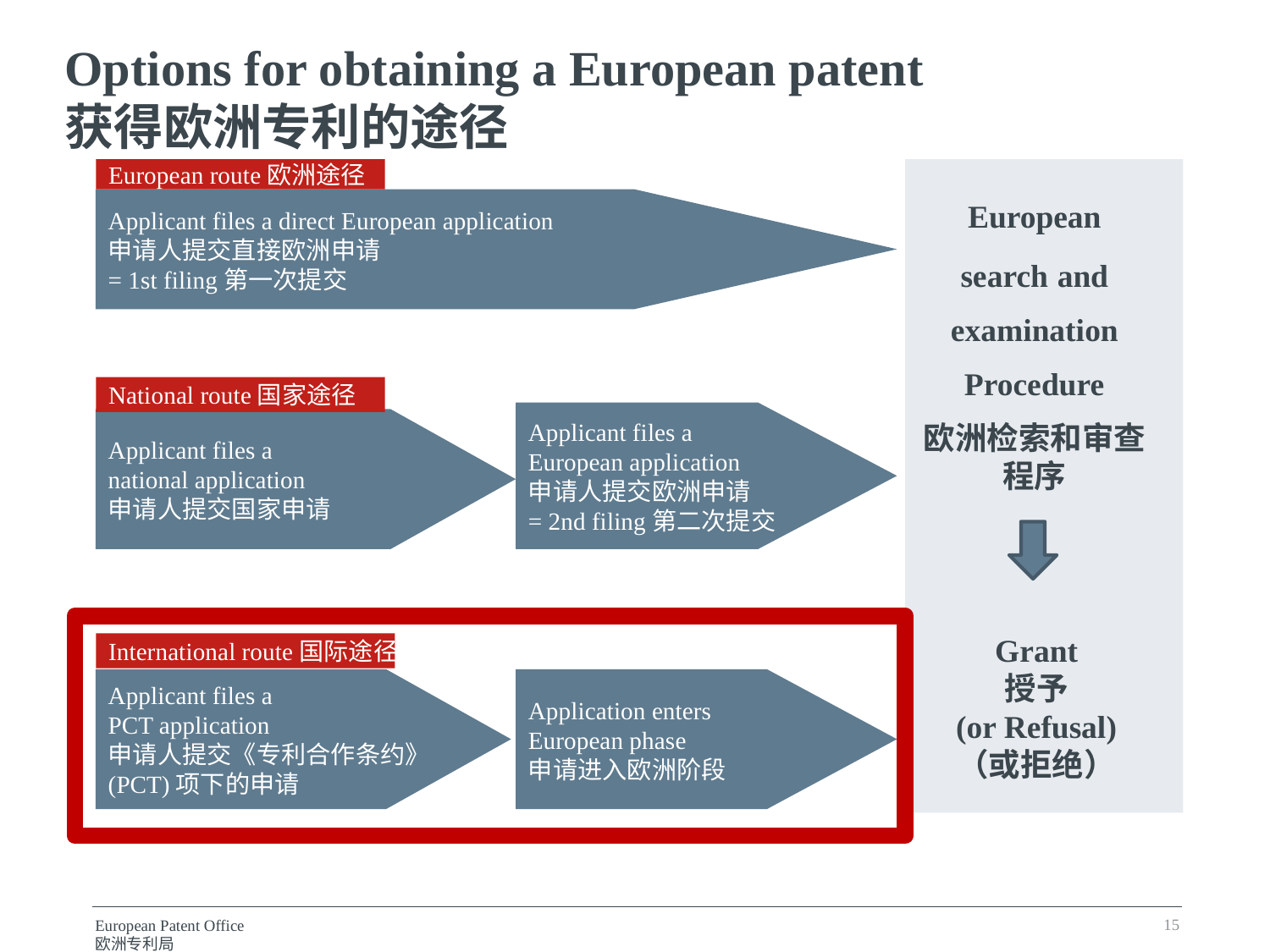

Options for obtaining a European patent
获得欧洲专利的途径
European route欧洲途径

Applicant files a direct European application
申请人提交直接欧洲申请
= 1st filing第一次提交
European
search and
examination
Procedure
欧洲检索和审查程序
National route国家途径
Applicant files a
European application
申请人提交欧洲申请
= 2nd filing第二次提交
Applicant files a
national application
申请人提交国家申请

Grant
授予
(or Refusal)
（或拒绝）

International route国际途径
Applicant files a
PCT application
申请人提交《专利合作条约》
(PCT)项下的申请
Application enters
European phase
申请进入欧洲阶段
15